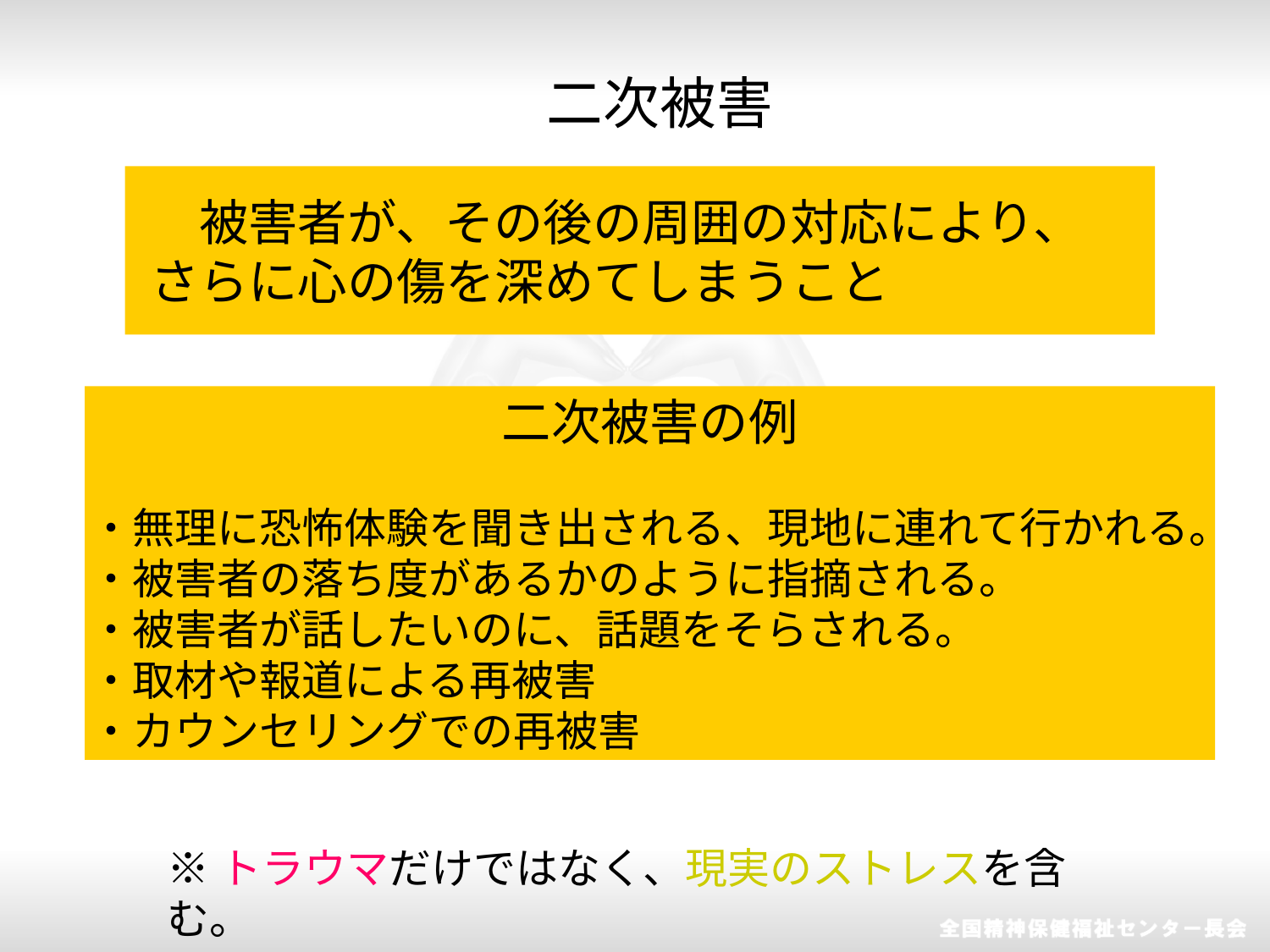

二次被害
　被害者が、その後の周囲の対応により、さらに心の傷を深めてしまうこと
二次被害の例

・無理に恐怖体験を聞き出される、現地に連れて行かれる。
・被害者の落ち度があるかのように指摘される。
・被害者が話したいのに、話題をそらされる。
・取材や報道による再被害
・カウンセリングでの再被害
※トラウマだけではなく、現実のストレスを含む。